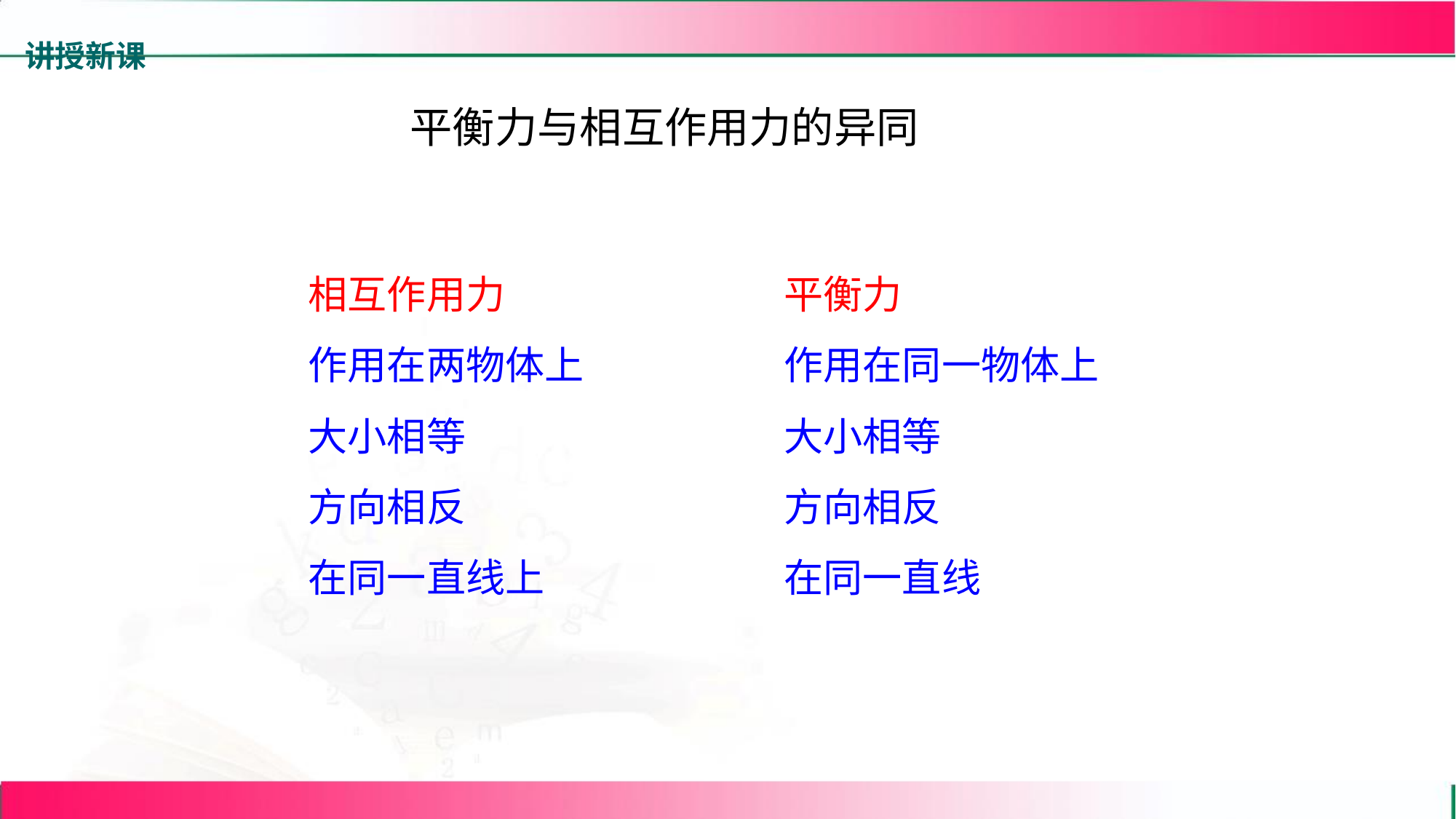

讲授新课
平衡力与相互作用力的异同
相互作用力
作用在两物体上
大小相等
方向相反
在同一直线上
平衡力
作用在同一物体上
大小相等
方向相反
在同一直线